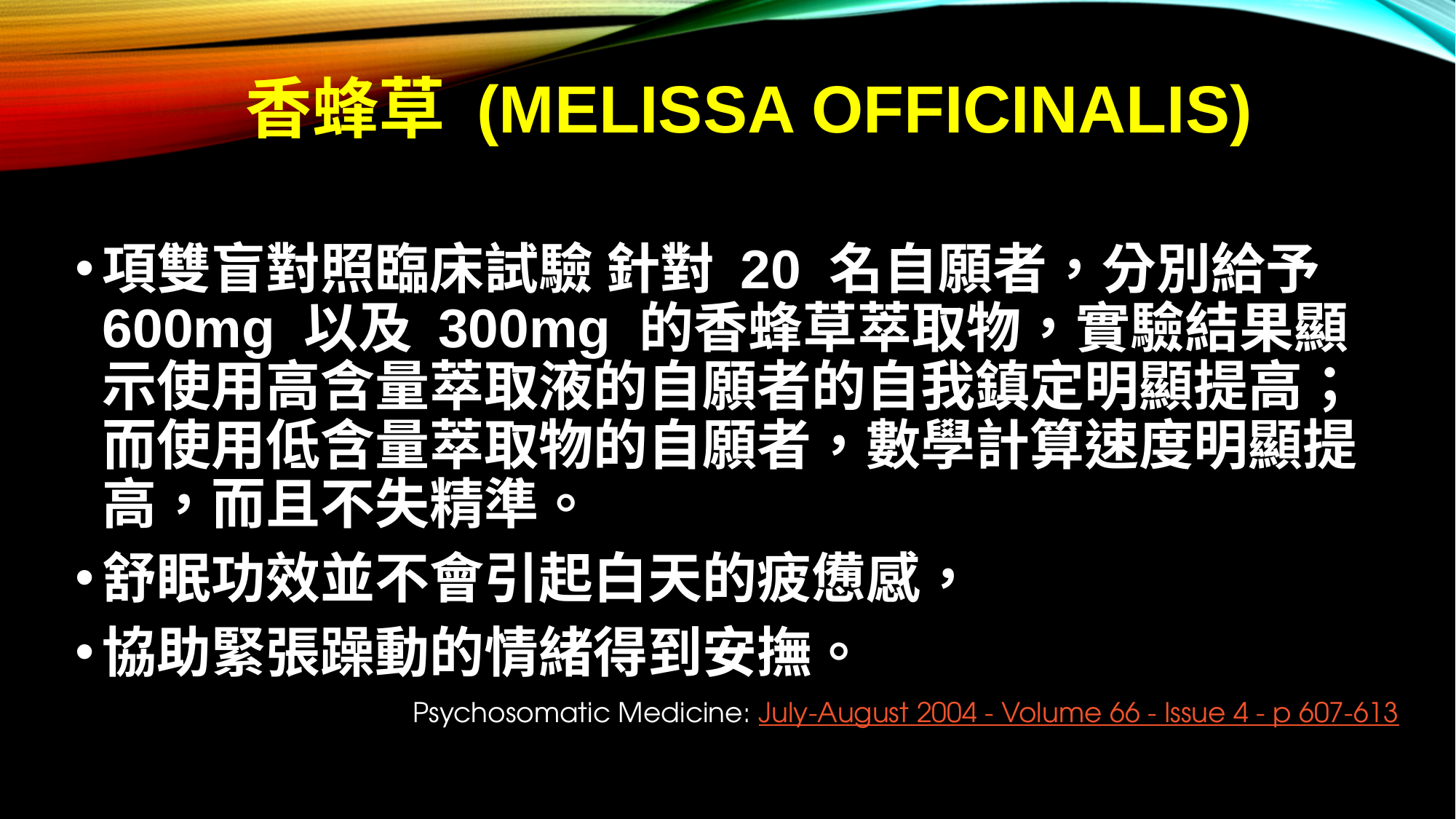

# 香蜂草 (Melissa officinalis)
項雙盲對照臨床試驗 針對 20 名自願者，分別給予 600mg 以及 300mg 的香蜂草萃取物，實驗結果顯示使用高含量萃取液的自願者的自我鎮定明顯提高；而使用低含量萃取物的自願者，數學計算速度明顯提高，而且不失精準。
舒眠功效並不會引起白天的疲憊感，
協助緊張躁動的情緒得到安撫。
Psychosomatic Medicine: July-August 2004 - Volume 66 - Issue 4 - p 607-613